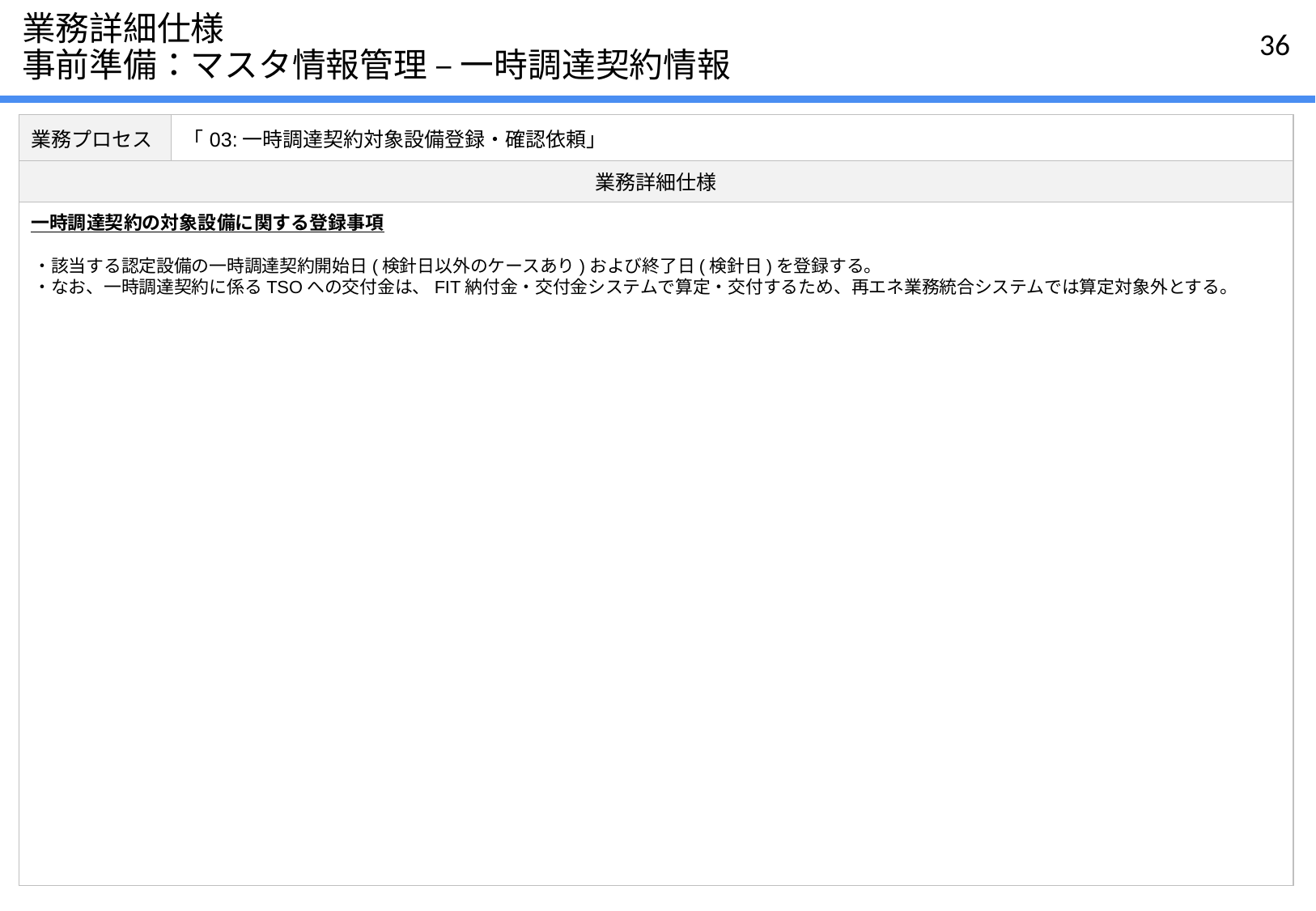

# 業務詳細仕様 事前準備：マスタ情報管理 – 一時調達契約情報
| 業務プロセス | 「03:一時調達契約対象設備登録・確認依頼」 |
| --- | --- |
| 業務詳細仕様 |  |
| 一時調達契約の対象設備に関する登録事項 |  |
・該当する認定設備の一時調達契約開始日(検針日以外のケースあり)および終了日(検針日)を登録する。
・なお、一時調達契約に係るTSOへの交付金は、FIT納付金・交付金システムで算定・交付するため、再エネ業務統合システムでは算定対象外とする。